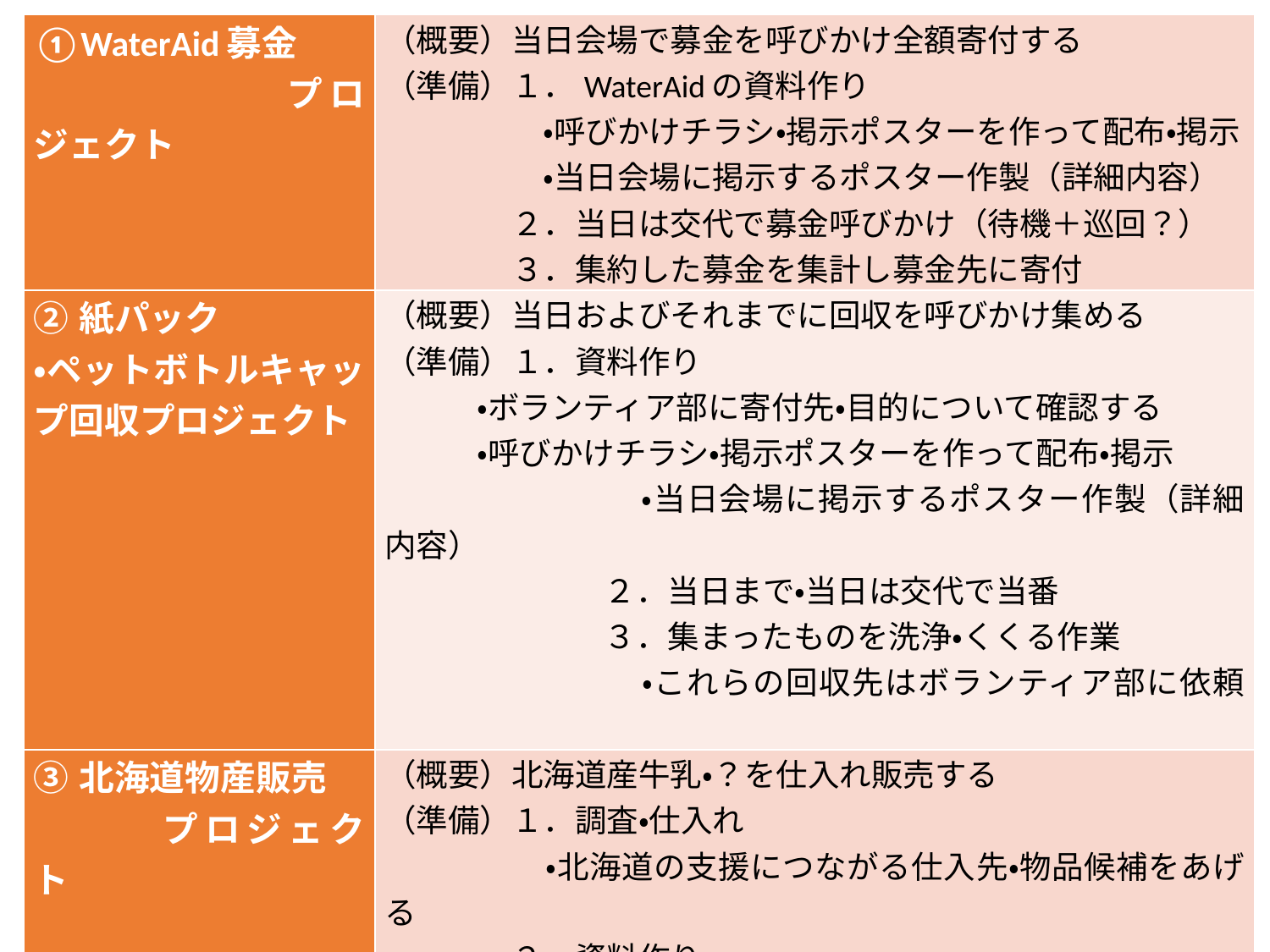

| ①WaterAid募金 　　　　　　プロジェクト | （概要）当日会場で募金を呼びかけ全額寄付する （準備）１．WaterAidの資料作り 　　　　　・呼びかけチラシ・掲示ポスターを作って配布・掲示 　　　　　・当日会場に掲示するポスター作製（詳細内容） 　　　　２．当日は交代で募金呼びかけ（待機＋巡回？） 　　　　３．集約した募金を集計し募金先に寄付 |
| --- | --- |
| ②紙パック ・ペットボトルキャップ回収プロジェクト | （概要）当日およびそれまでに回収を呼びかけ集める （準備）１．資料作り ・ボランティア部に寄付先・目的について確認する ・呼びかけチラシ・掲示ポスターを作って配布・掲示 　　　　　・当日会場に掲示するポスター作製（詳細内容） 　　　　２．当日まで・当日は交代で当番 　　　　３．集まったものを洗浄・くくる作業 　　　　　・これらの回収先はボランティア部に依頼 |
| ③北海道物産販売 プロジェクト | （概要）北海道産牛乳・？を仕入れ販売する （準備）１．調査・仕入れ 　　　　　・北海道の支援につながる仕入先・物品候補をあげる 　　　　２．資料作り ・呼びかけチラシ・掲示ポスターを作って配布・掲示 　　　　　・当日会場に掲示するポスター作製（詳細内容） 　　　　３．当日は交代で販売当番　→応援頼んでもよい 　　　　４．片付け |
| ④生徒会執行部応援 　　　　　　プロジェクト | （概要）東日本震災応援の物販？ （準備）１．生徒会執行部の物販準備・販売・片付を応援する |